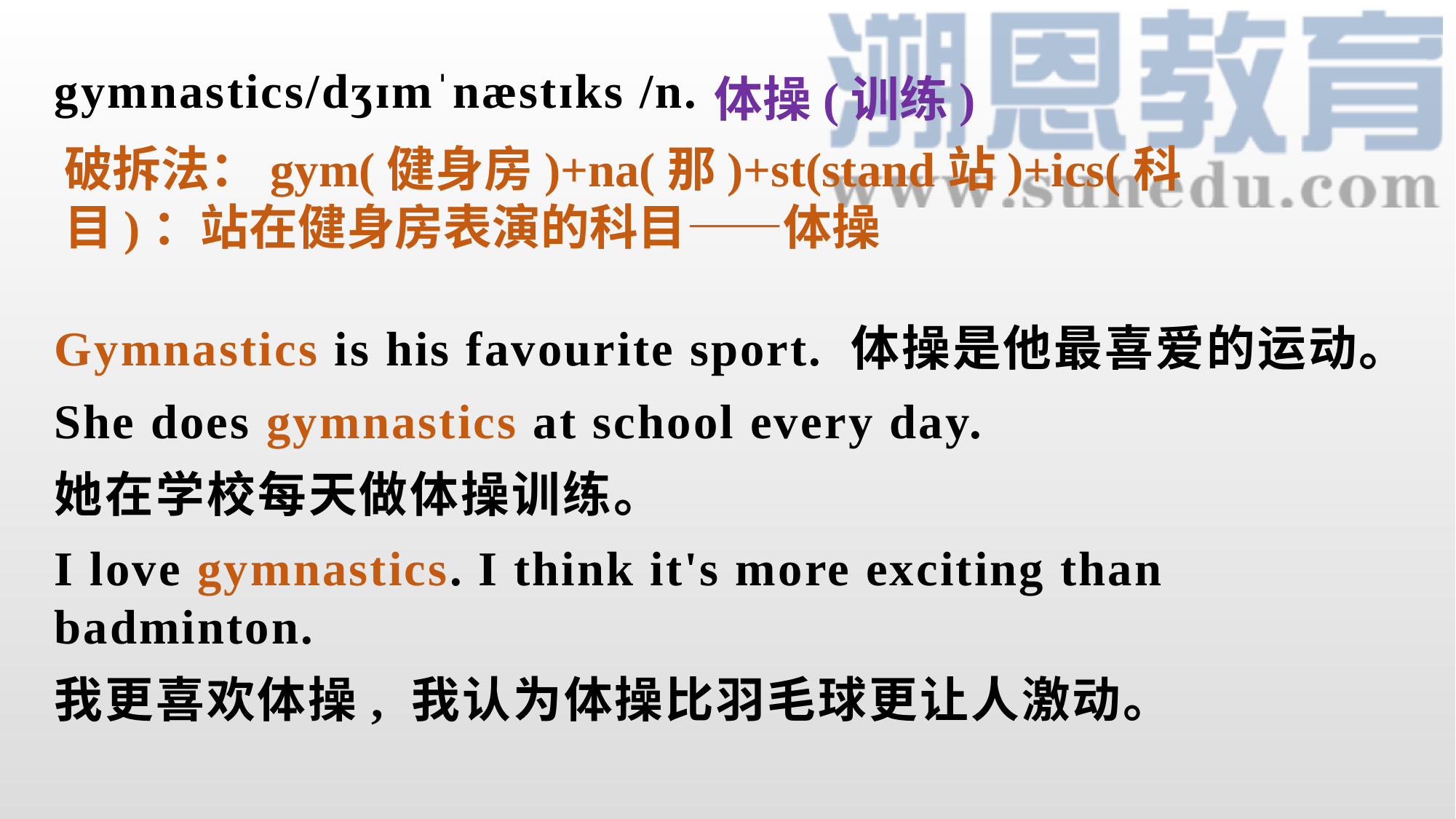

体操(训练)
gymnastics/dʒɪmˈnæstɪks /n.

Gymnastics is his favourite sport. 体操是他最喜爱的运动。
She does gymnastics at school every day.
她在学校每天做体操训练。
I love gymnastics. I think it's more exciting than badminton.
我更喜欢体操, 我认为体操比羽毛球更让人激动。

破拆法：gym(健身房)+na(那)+st(stand站)+ics(科目)：站在健身房表演的科目——体操